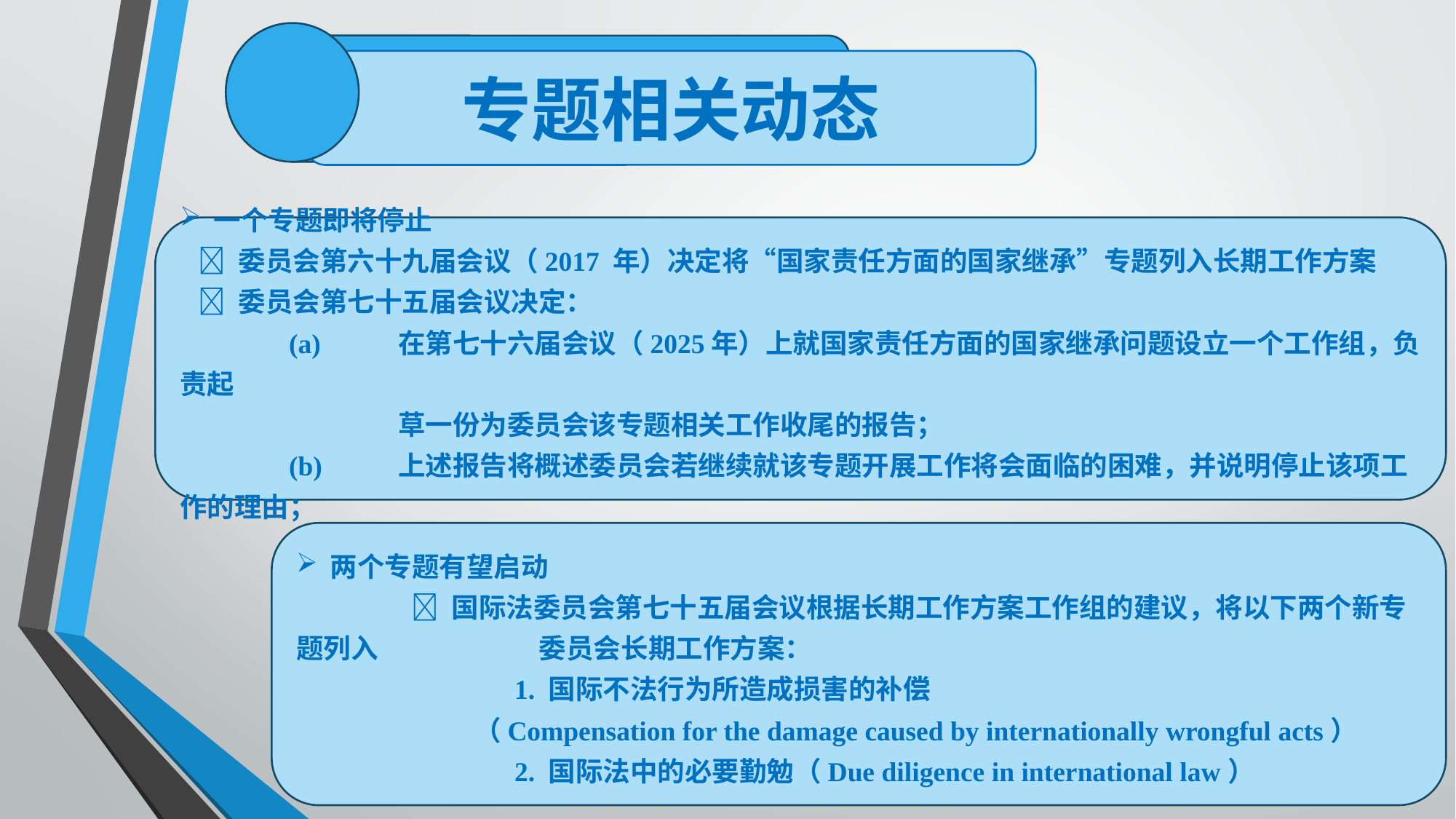

专题相关动态
一个专题即将停止
   • 委员会第六十九届会议（2017 年）决定将“国家责任方面的国家继承”专题列入长期工作方案
   • 委员会第七十五届会议决定：
	(a)	在第七十六届会议（2025年）上就国家责任方面的国家继承问题设立一个工作组，负责起
		草一份为委员会该专题相关工作收尾的报告；
	(b)	上述报告将概述委员会若继续就该专题开展工作将会面临的困难，并说明停止该项工作的理由；
两个专题有望启动
	 • 国际法委员会第七十五届会议根据长期工作方案工作组的建议，将以下两个新专题列入		    委员会长期工作方案：
		1. 国际不法行为所造成损害的补偿
	          （Compensation for the damage caused by internationally wrongful acts）
		2. 国际法中的必要勤勉（Due diligence in international law）